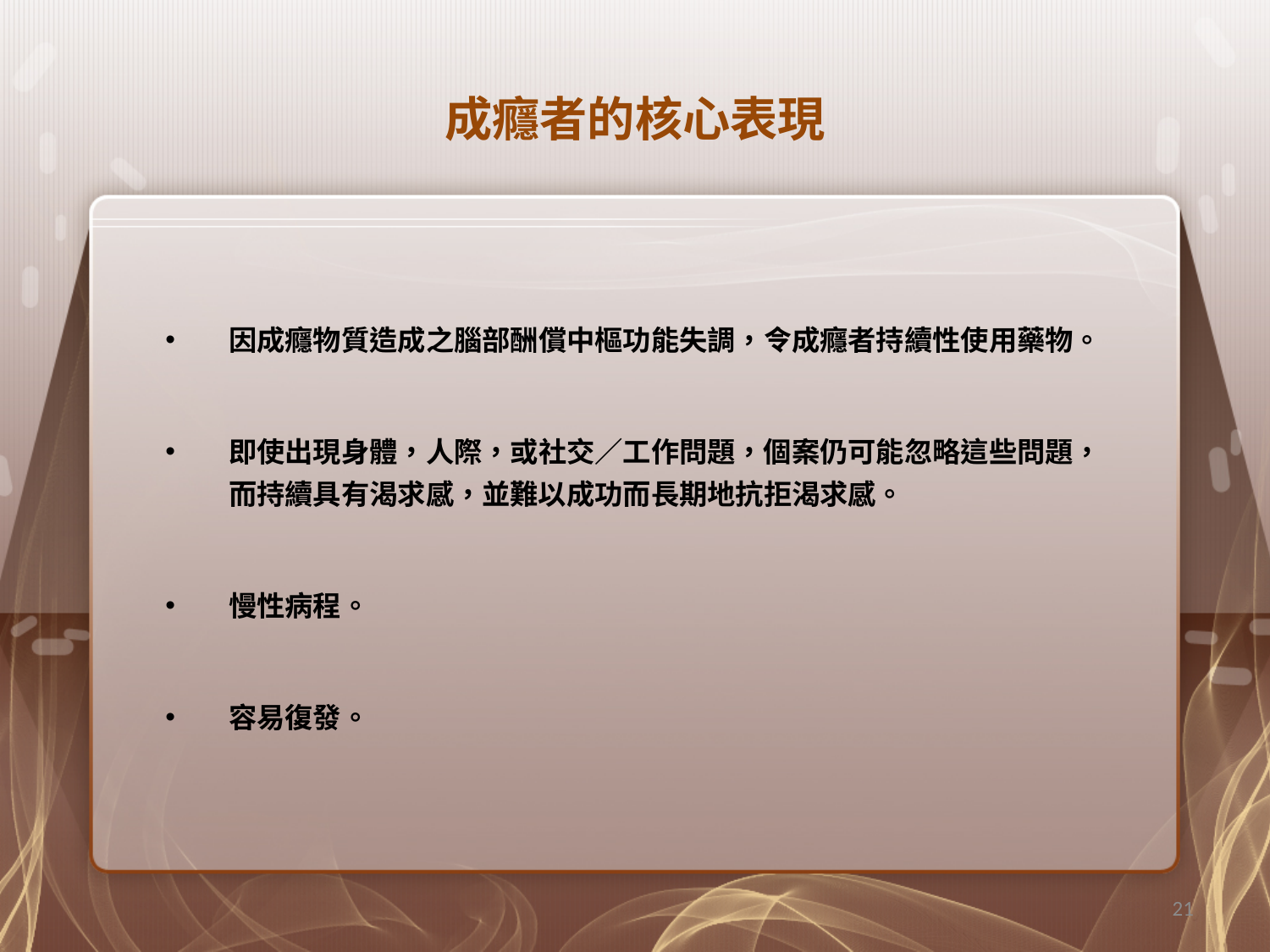

# 成癮者的核心表現
因成癮物質造成之腦部酬償中樞功能失調，令成癮者持續性使用藥物。

即使出現身體，人際，或社交／工作問題，個案仍可能忽略這些問題，而持續具有渴求感，並難以成功而長期地抗拒渴求感。

慢性病程。

容易復發。

21